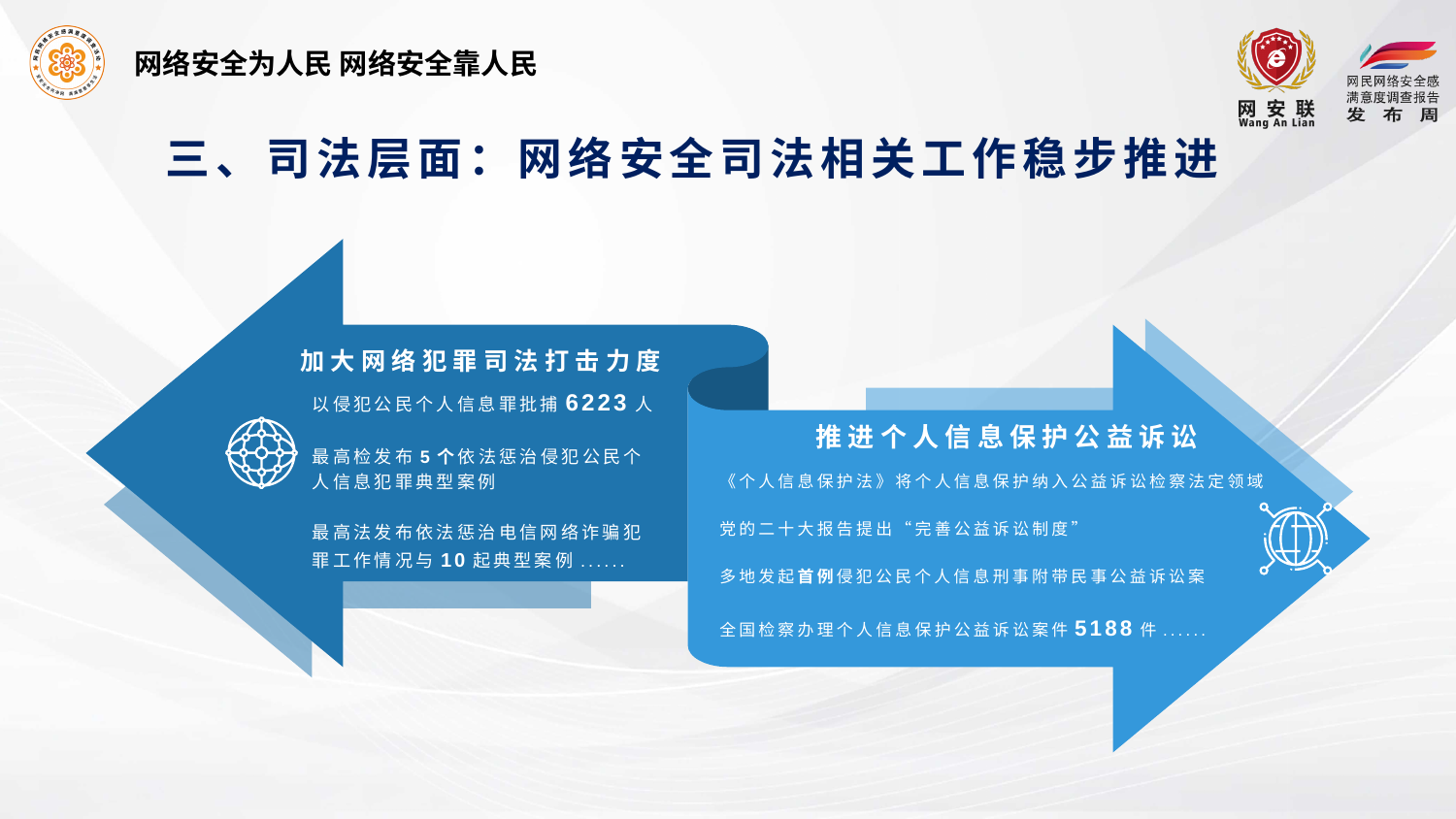

三、司法层面：网络安全司法相关工作稳步推进

加大网络犯罪司法打击力度

以侵犯公民个人信息罪批捕6223人

最高检发布5个依法惩治侵犯公民个人信息犯罪典型案例

最高法发布依法惩治电信网络诈骗犯罪工作情况与10起典型案例......

推进个人信息保护公益诉讼

《个人信息保护法》将个人信息保护纳入公益诉讼检察法定领域

党的二十大报告提出“完善公益诉讼制度”

多地发起首例侵犯公民个人信息刑事附带民事公益诉讼案

全国检察办理个人信息保护公益诉讼案件5188件......